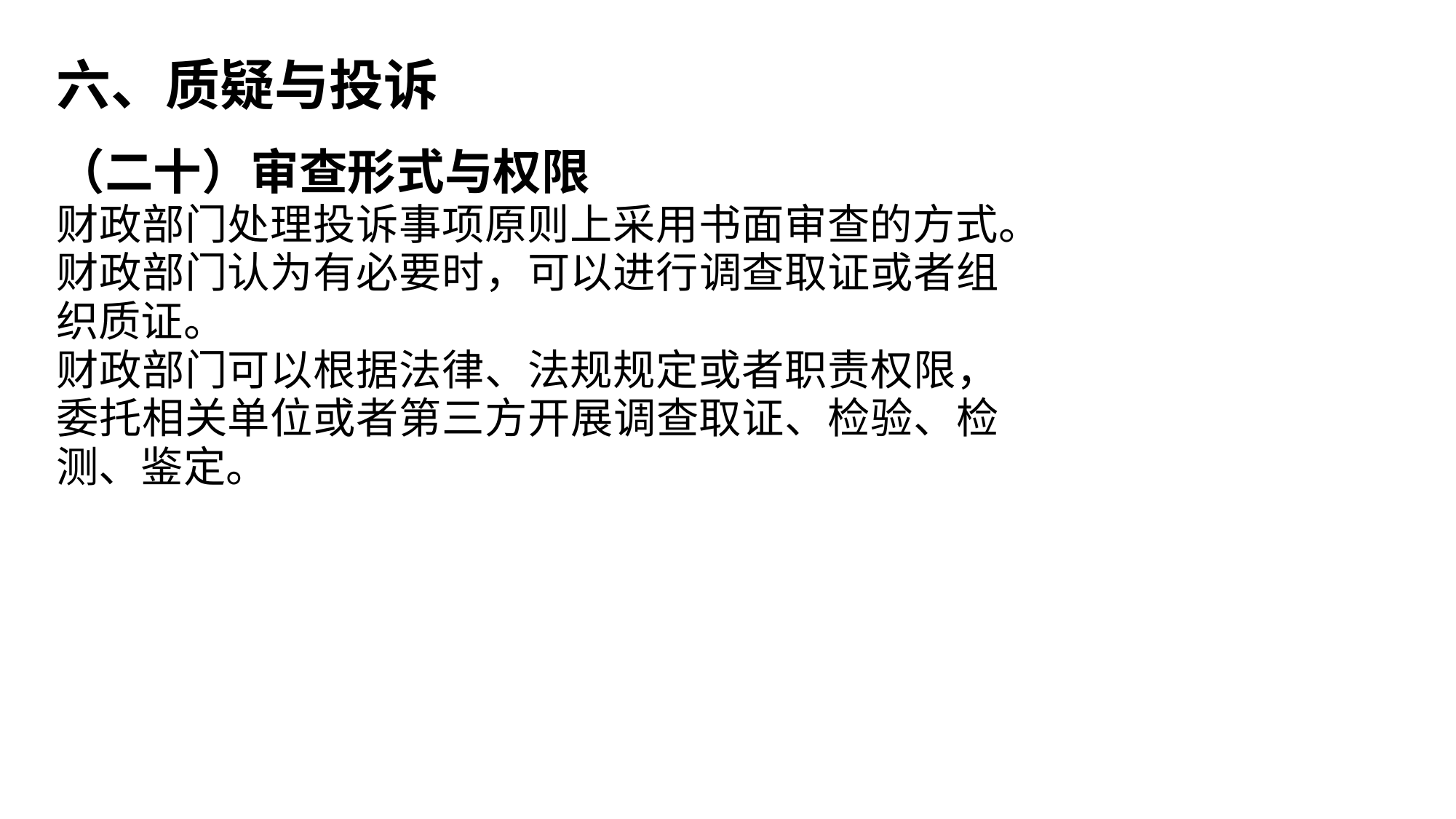

六、质疑与投诉

（二十）审查形式与权限
财政部门处理投诉事项原则上采用书面审查的方式。财政部门认为有必要时，可以进行调查取证或者组织质证。
财政部门可以根据法律、法规规定或者职责权限，委托相关单位或者第三方开展调查取证、检验、检测、鉴定。